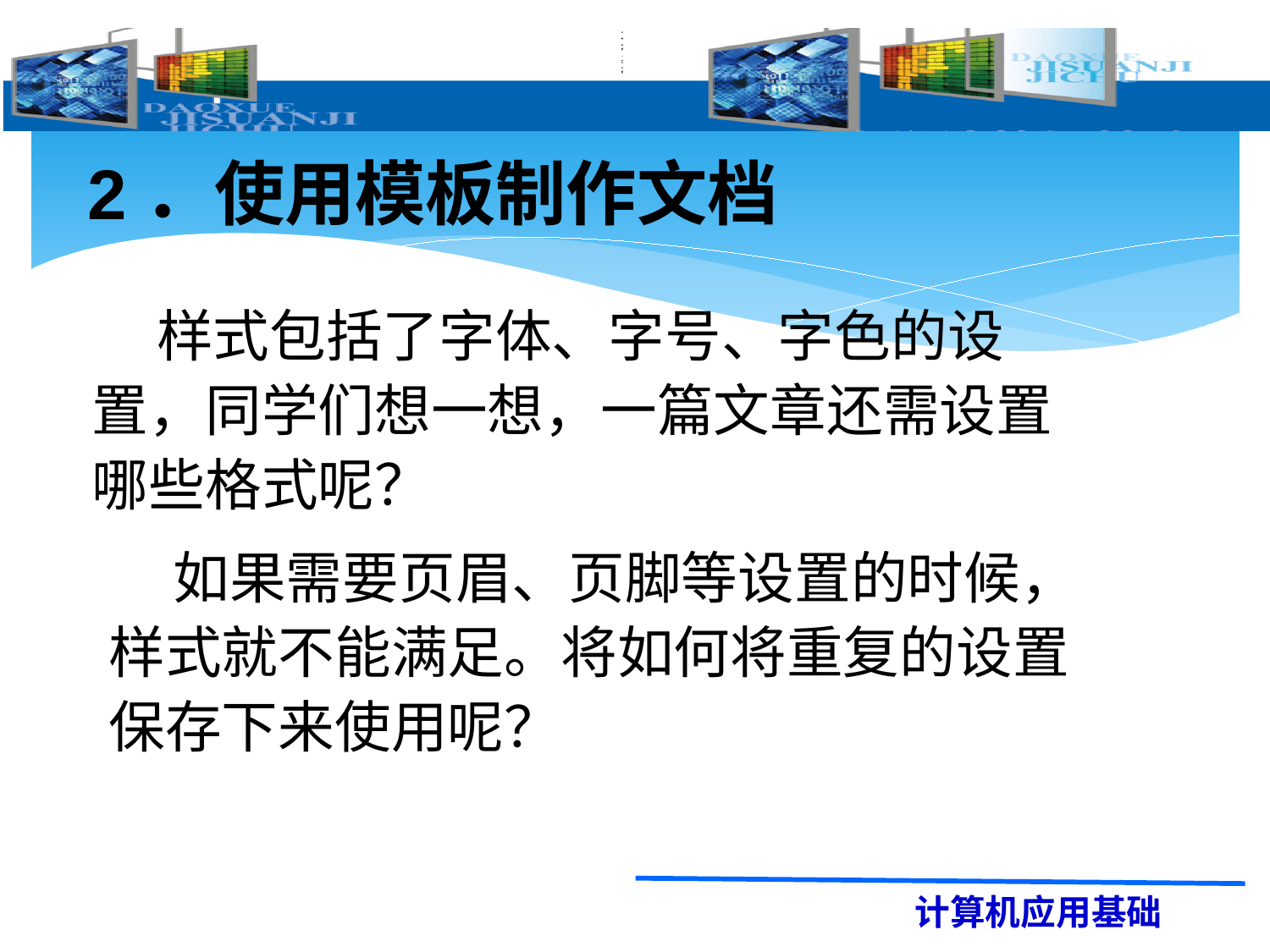

# 2．使用模板制作文档
    样式包括了字体、字号、字色的设置，同学们想一想，一篇文章还需设置哪些格式呢？
    如果需要页眉、页脚等设置的时候，样式就不能满足。将如何将重复的设置保存下来使用呢？